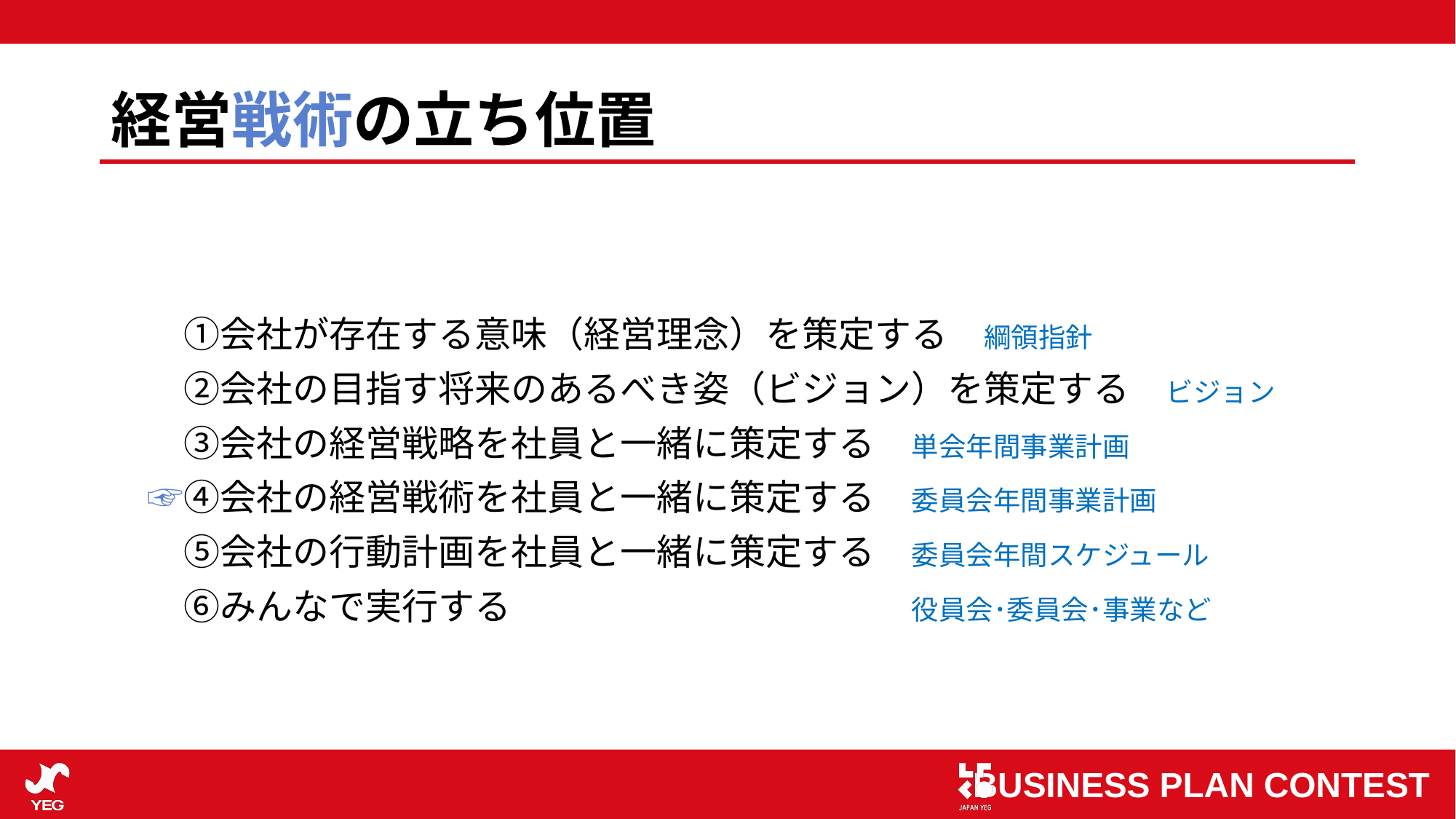

# 経営戦術の立ち位置

　　①会社が存在する意味（経営理念）を策定する　綱領指針
　　②会社の目指す将来のあるべき姿（ビジョン）を策定する　ビジョン
　　③会社の経営戦略を社員と一緒に策定する　単会年間事業計画
　☞④会社の経営戦術を社員と一緒に策定する　委員会年間事業計画
　　⑤会社の行動計画を社員と一緒に策定する　委員会年間スケジュール
　　⑥みんなで実行する　　　　　　　　　　　役員会･委員会･事業など